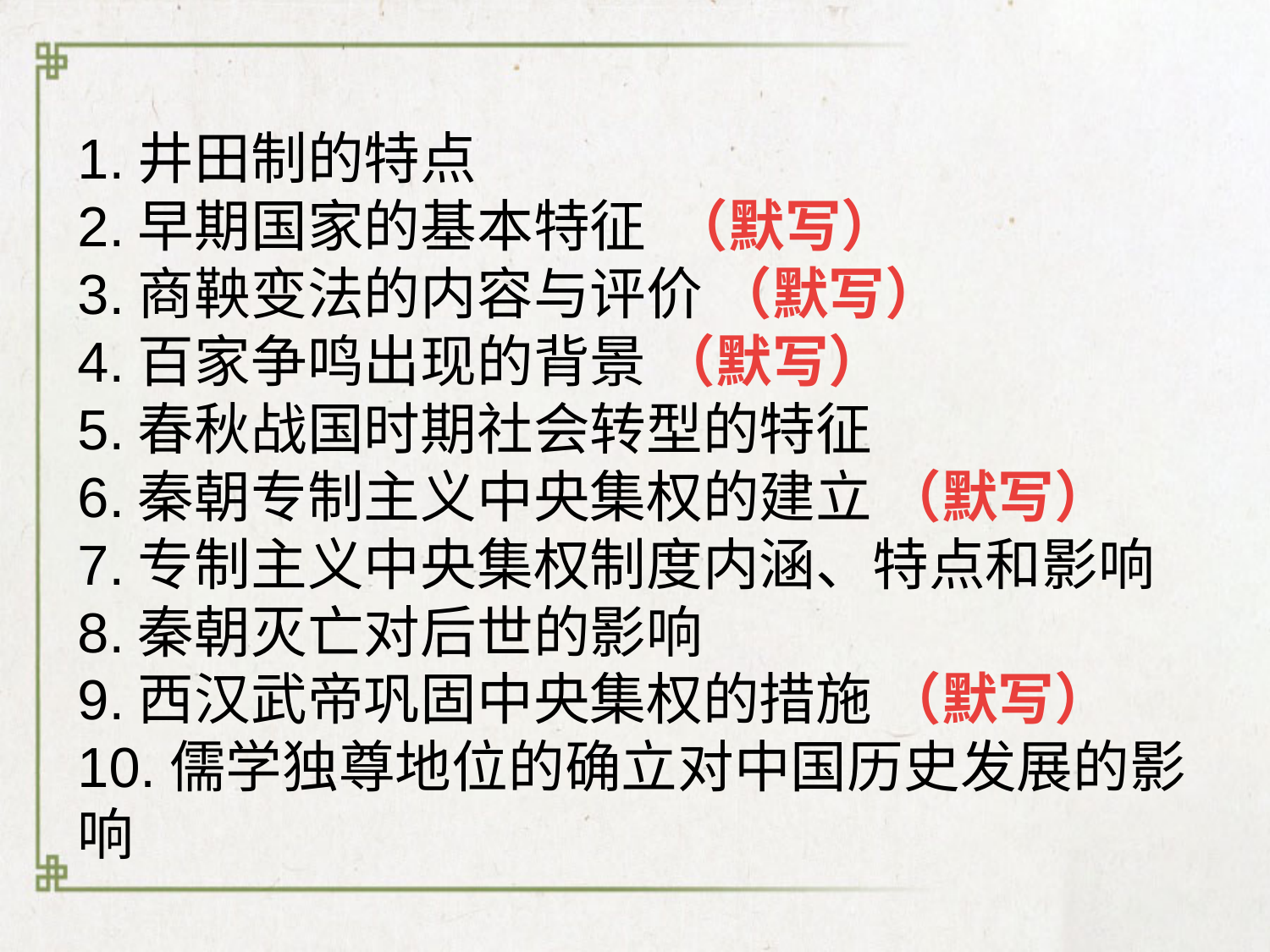

1.井田制的特点
2.早期国家的基本特征  （默写）
3.商鞅变法的内容与评价 （默写）
4.百家争鸣出现的背景 （默写）
5.春秋战国时期社会转型的特征
6.秦朝专制主义中央集权的建立 （默写）
7.专制主义中央集权制度内涵、特点和影响
8.秦朝灭亡对后世的影响
9.西汉武帝巩固中央集权的措施 （默写）
10.儒学独尊地位的确立对中国历史发展的影响